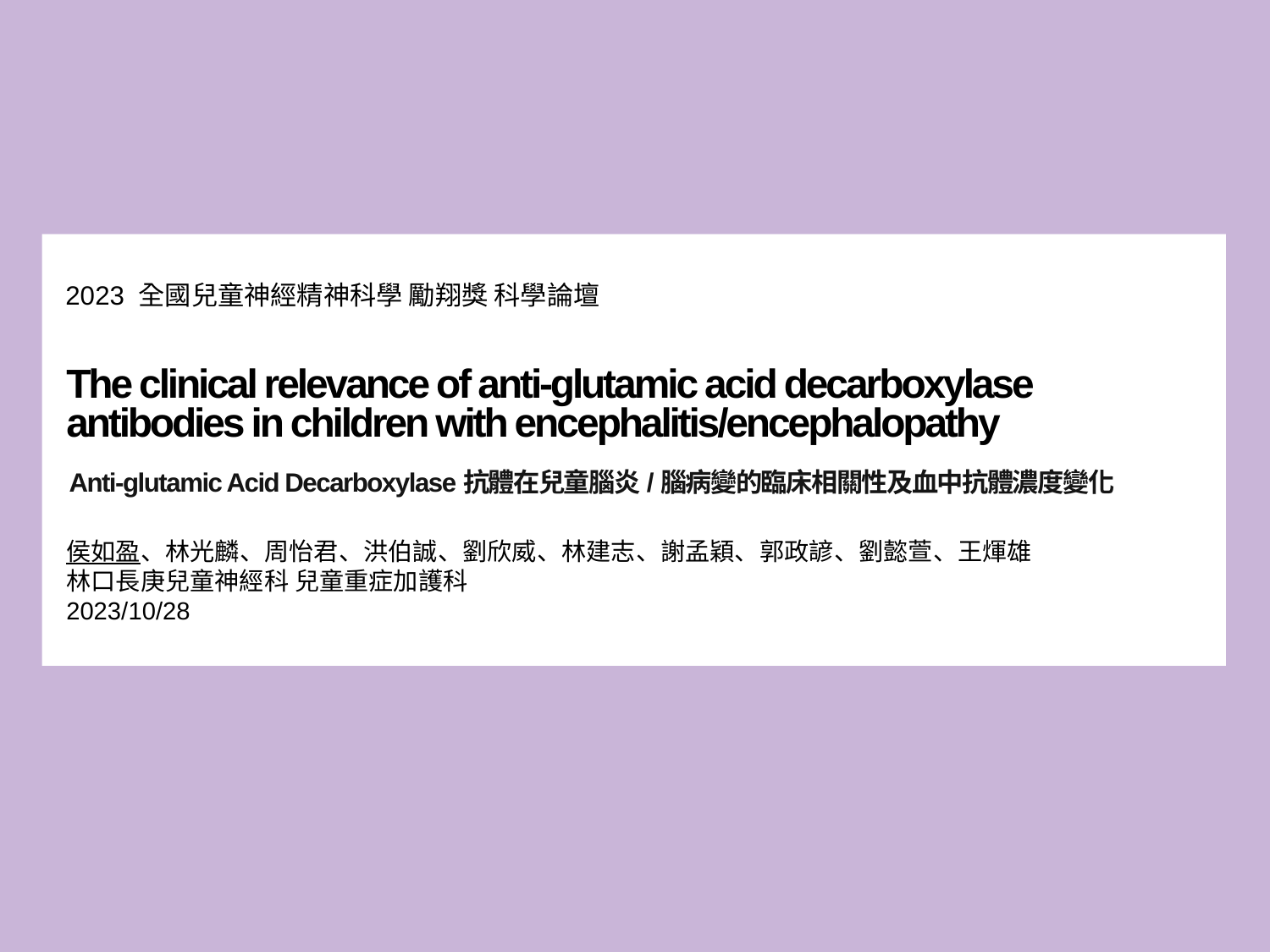

2023 全國兒童神經精神科學 勵翔獎 科學論壇
# The clinical relevance of anti-glutamic acid decarboxylase antibodies in children with encephalitis/encephalopathy
Anti-glutamic Acid Decarboxylase抗體在兒童腦炎/腦病變的臨床相關性及血中抗體濃度變化
侯如盈、林光麟、周怡君、洪伯誠、劉欣威、林建志、謝孟穎、郭政諺、劉懿萱、王煇雄
林口長庚兒童神經科 兒童重症加護科
2023/10/28